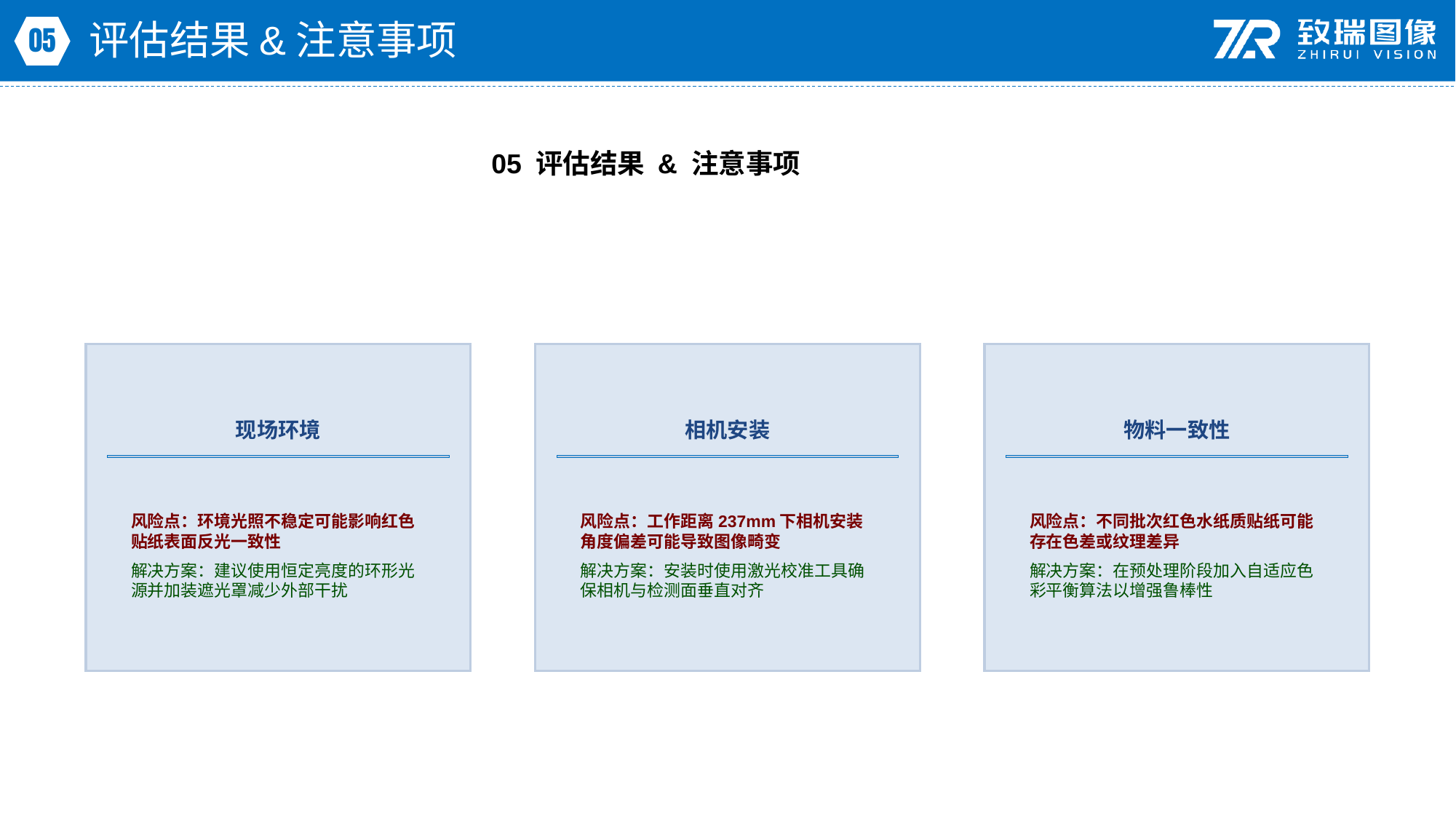

评估结果&注意事项
05

05 评估结果 & 注意事项

现场环境

相机安装

物料一致性

风险点：环境光照不稳定可能影响红色贴纸表面反光一致性
解决方案：建议使用恒定亮度的环形光源并加装遮光罩减少外部干扰

风险点：工作距离237mm下相机安装角度偏差可能导致图像畸变
解决方案：安装时使用激光校准工具确保相机与检测面垂直对齐

风险点：不同批次红色水纸质贴纸可能存在色差或纹理差异
解决方案：在预处理阶段加入自适应色彩平衡算法以增强鲁棒性